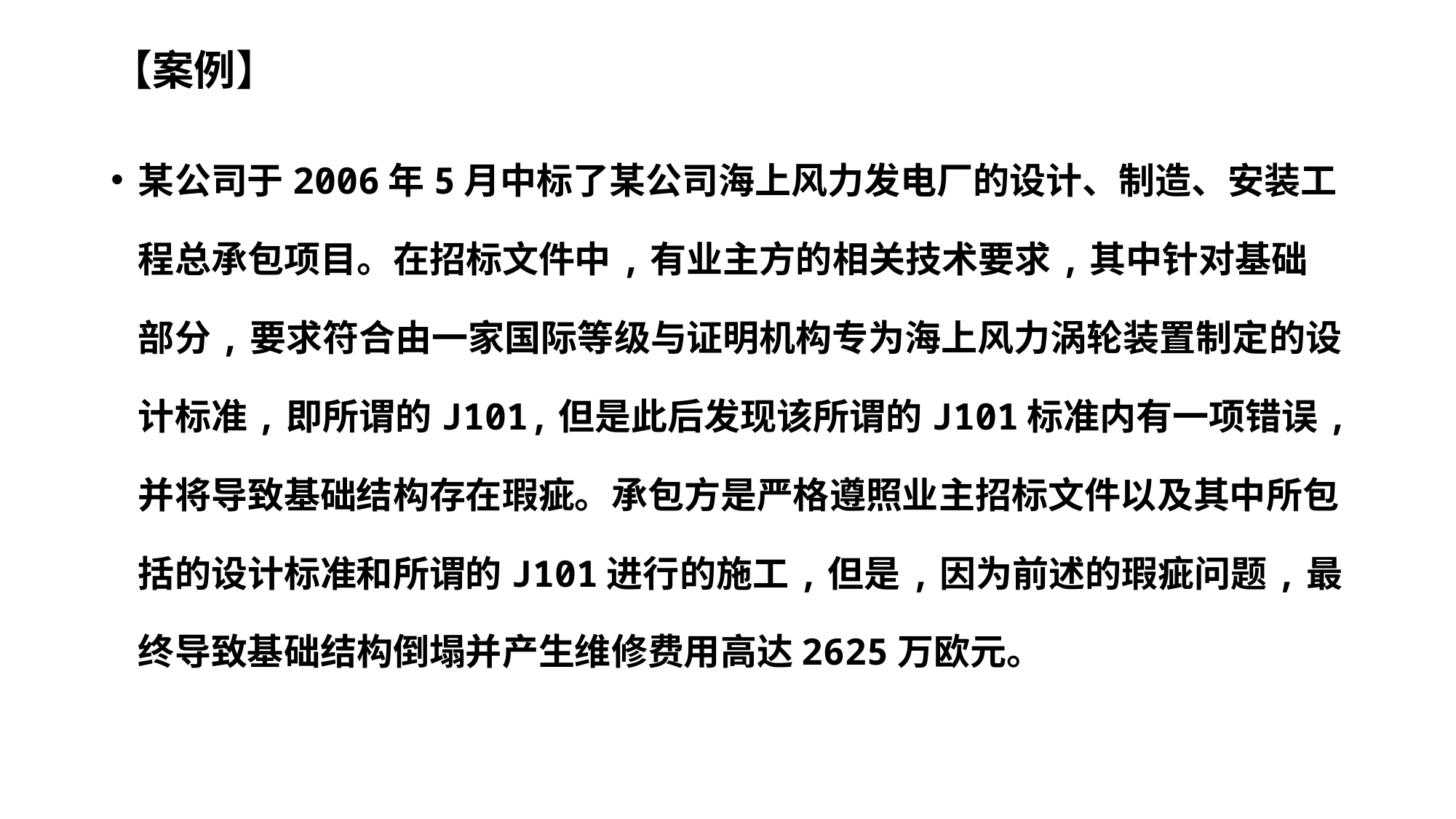

# 【案例】
某公司于2006年5月中标了某公司海上风力发电厂的设计、制造、安装工程总承包项目。在招标文件中,有业主方的相关技术要求,其中针对基础部分,要求符合由一家国际等级与证明机构专为海上风力涡轮装置制定的设计标准,即所谓的J101,但是此后发现该所谓的J101标准内有一项错误,并将导致基础结构存在瑕疵。承包方是严格遵照业主招标文件以及其中所包括的设计标准和所谓的J101进行的施工,但是,因为前述的瑕疵问题,最终导致基础结构倒塌并产生维修费用高达2625万欧元。